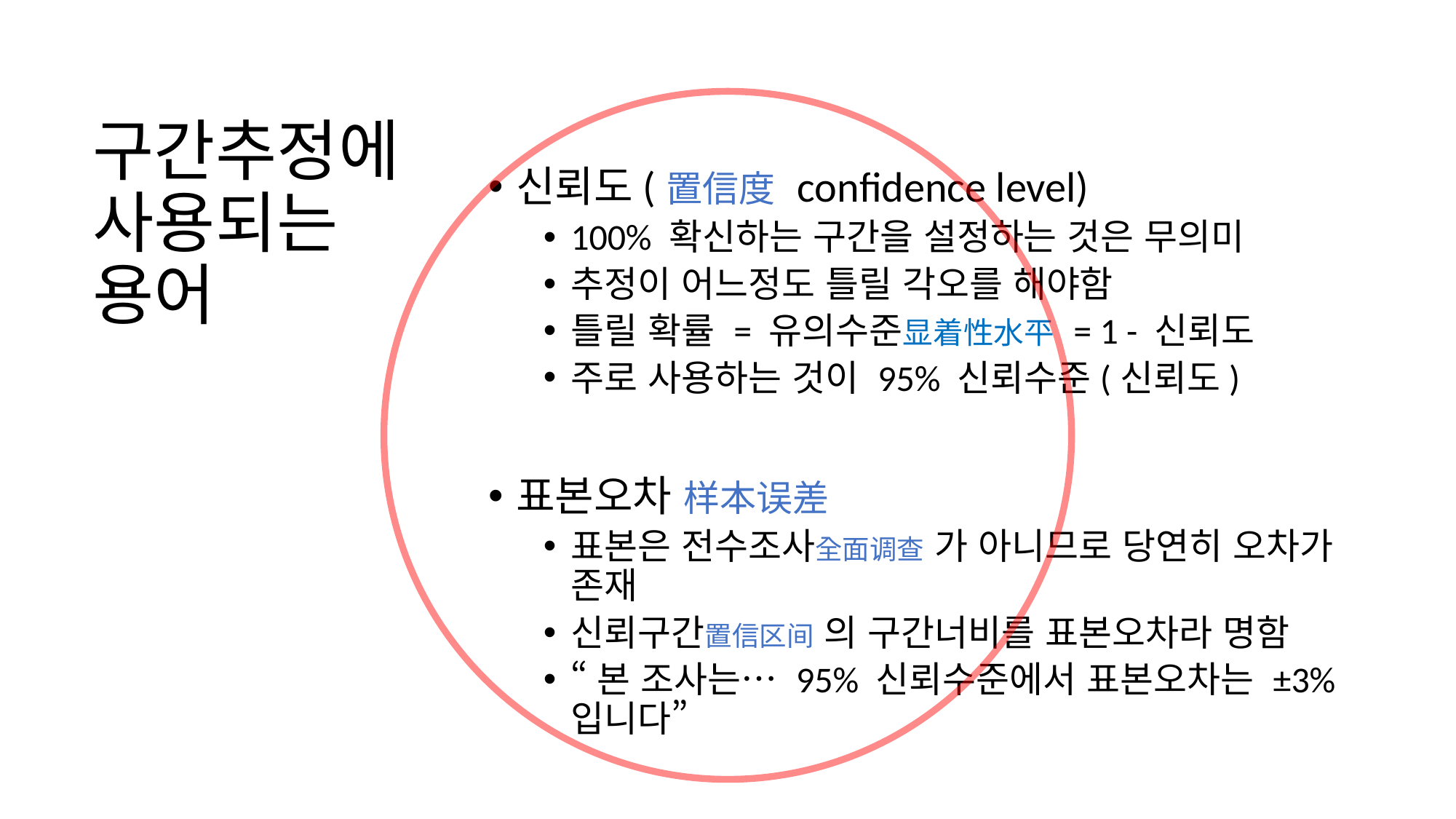

# 구간추정에 사용되는 용어

신뢰도(置信度 confidence level)
100% 확신하는 구간을 설정하는 것은 무의미
추정이 어느정도 틀릴 각오를 해야함
틀릴 확률 = 유의수준显着性水平 = 1 - 신뢰도
주로 사용하는 것이 95% 신뢰수준(신뢰도)

표본오차 样本误差
표본은 전수조사全面调查 가 아니므로 당연히 오차가 존재
신뢰구간置信区间 의 구간너비를 표본오차라 명함
“본 조사는… 95% 신뢰수준에서 표본오차는 ±3%입니다”